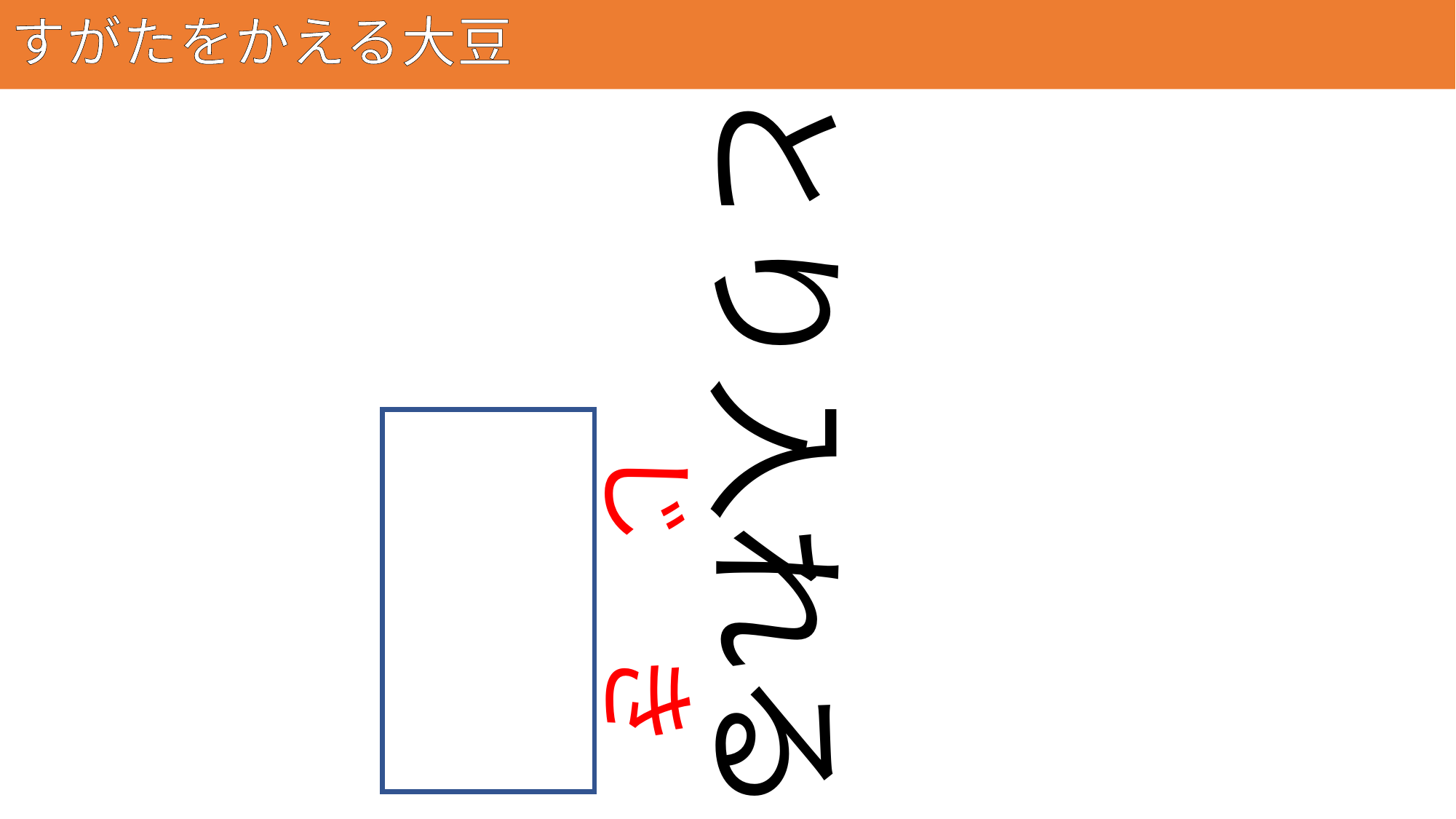

# すがたをかえる大豆
32
とり入れる

時期
じ
き